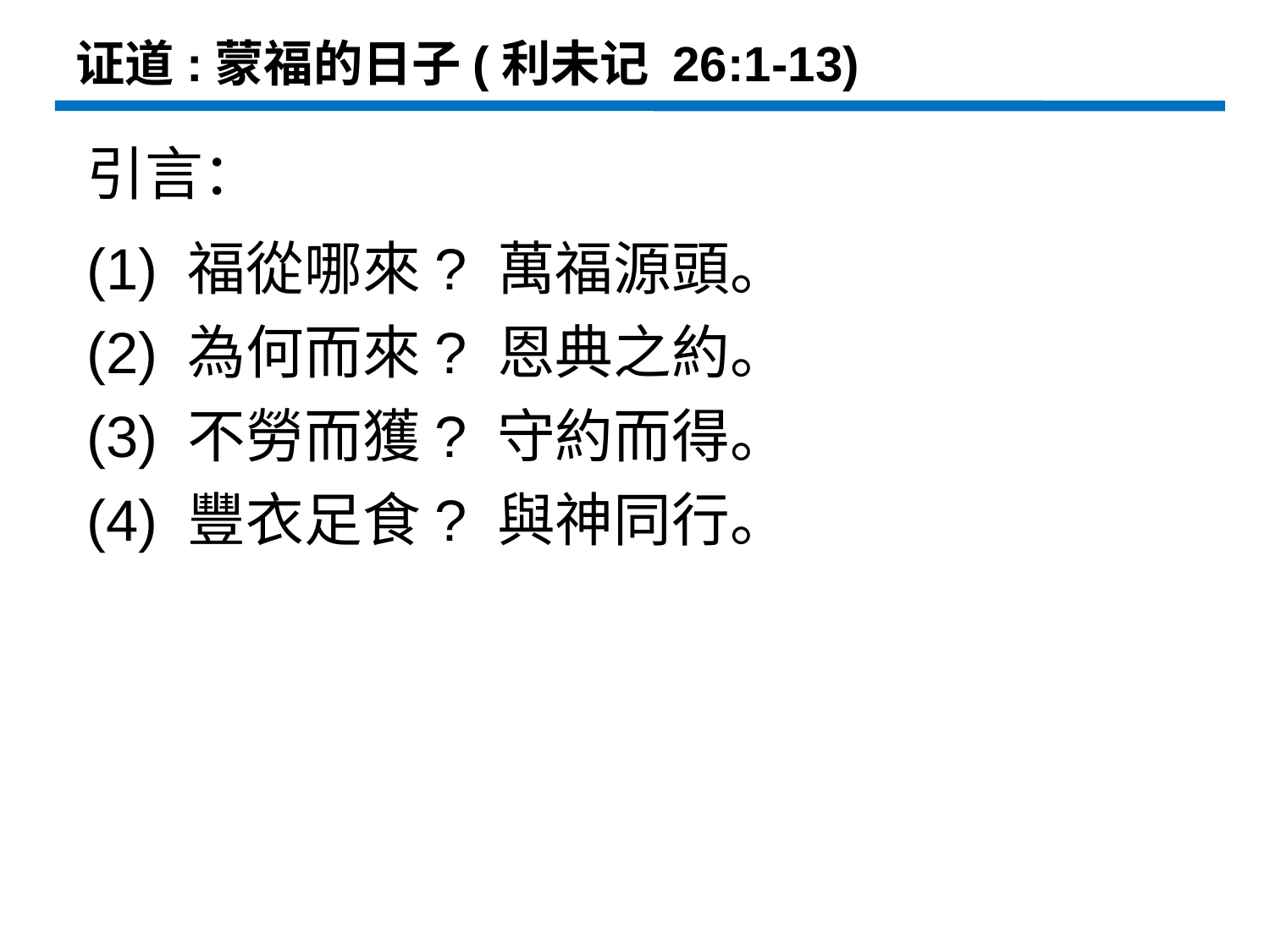

证道:蒙福的日子(利未记 26:1-13)

引言：
(1) 福從哪來? 萬福源頭。
(2) 為何而來? 恩典之約。
(3) 不勞而獲? 守約而得。
(4) 豐衣足食? 與神同行。